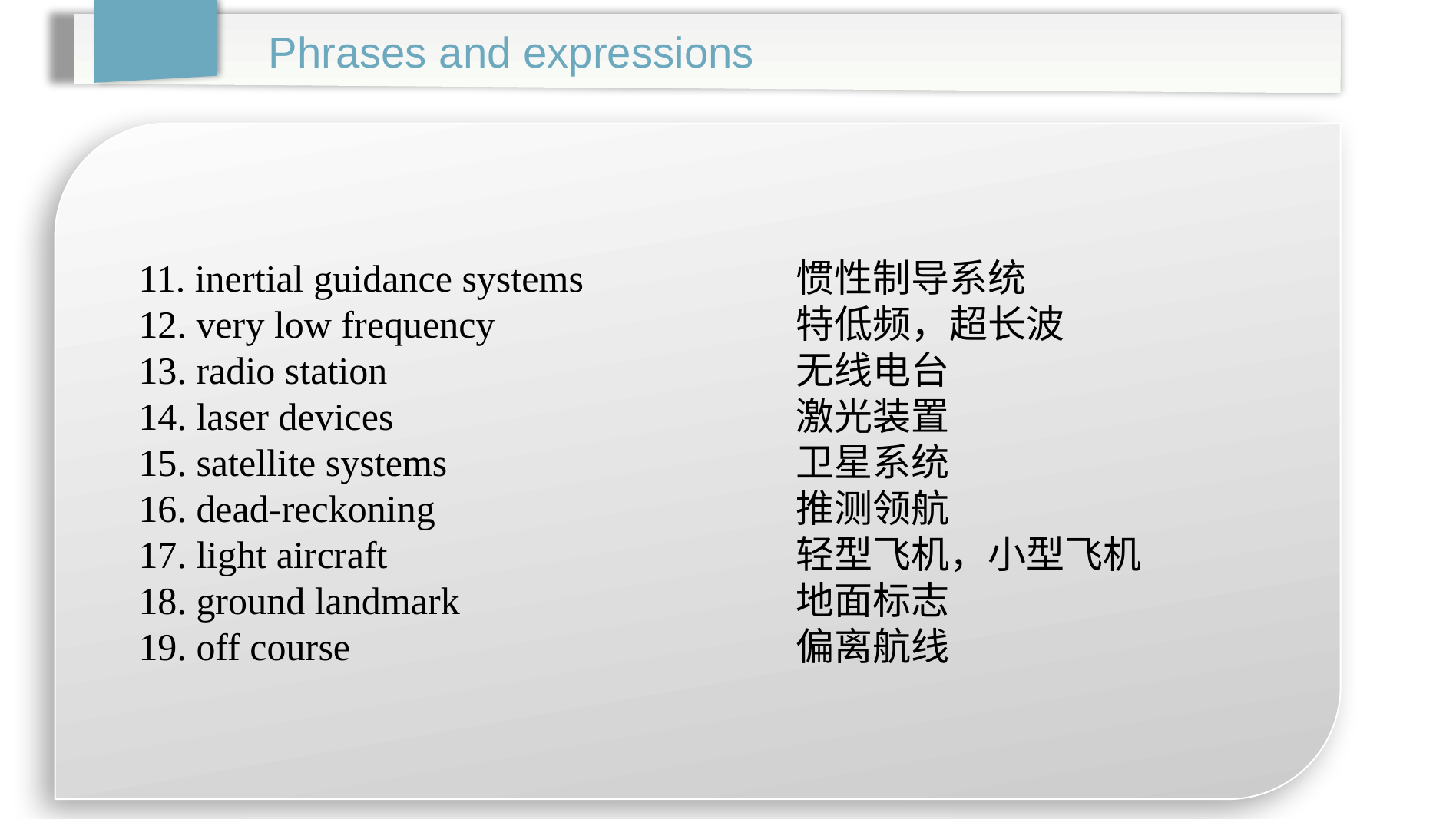

Phrases and expressions

11. inertial guidance systems		惯性制导系统
12. very low frequency			特低频，超长波
13. radio station				无线电台
14. laser devices				激光装置
15. satellite systems				卫星系统
16. dead-reckoning				推测领航
17. light aircraft				轻型飞机，小型飞机
18. ground landmark			地面标志
19. off course				偏离航线